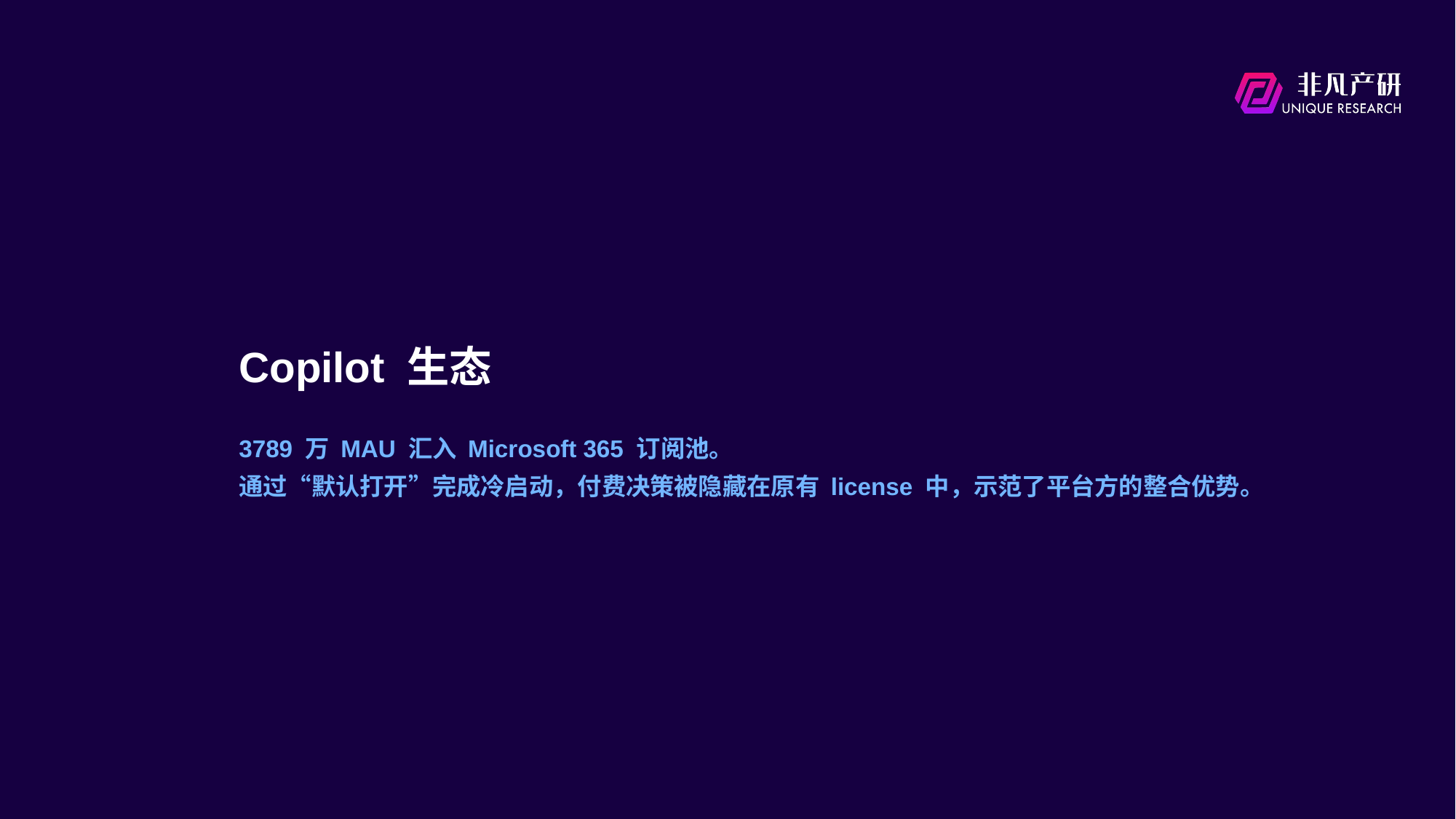

# Copilot 生态
3789 万 MAU 汇入 Microsoft 365 订阅池。
通过“默认打开”完成冷启动，付费决策被隐藏在原有 license 中，示范了平台方的整合优势。